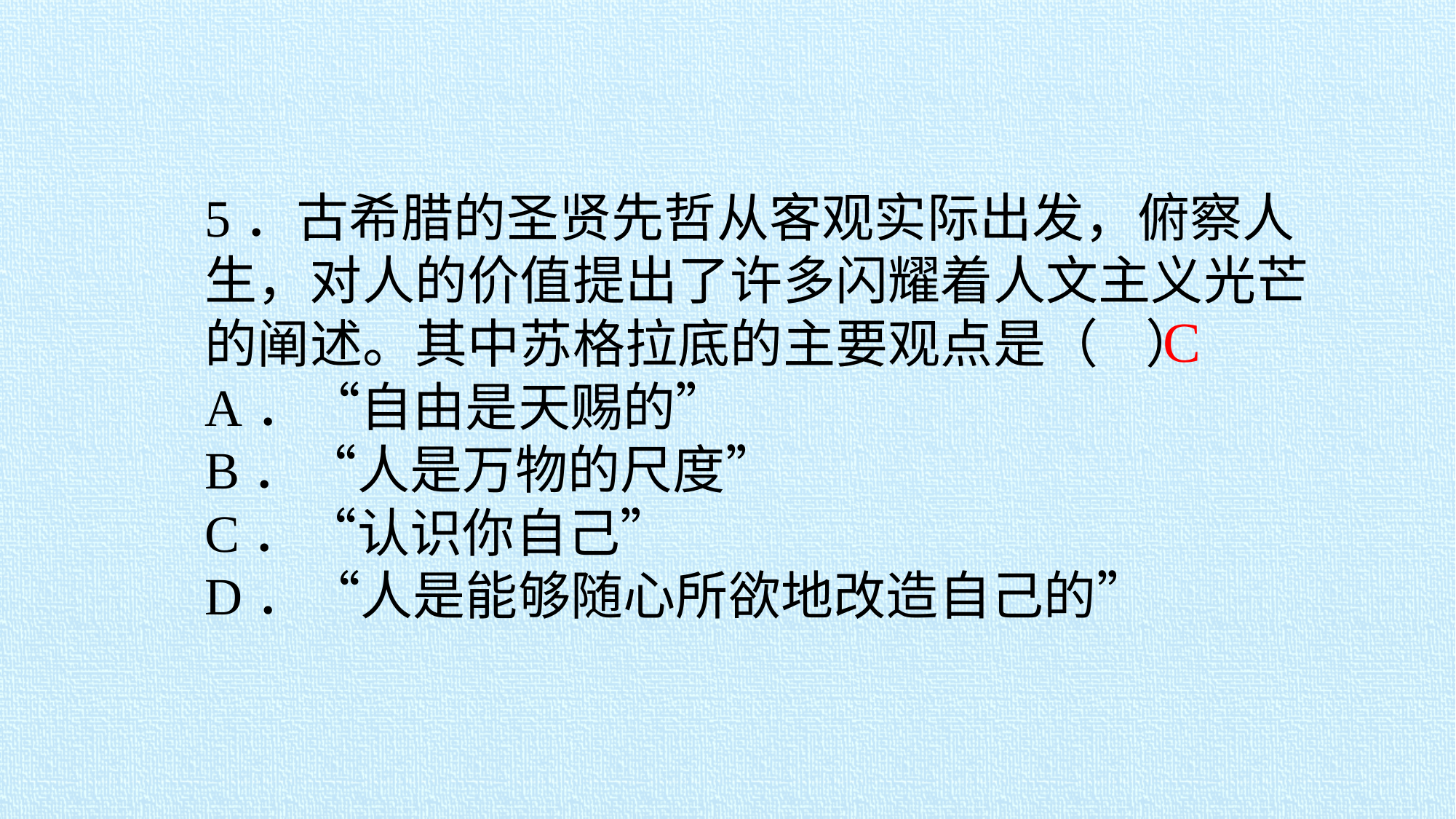

5．古希腊的圣贤先哲从客观实际出发，俯察人生，对人的价值提出了许多闪耀着人文主义光芒的阐述。其中苏格拉底的主要观点是（    ）
A．“自由是天赐的”
B．“人是万物的尺度”
C．“认识你自己”
D．“人是能够随心所欲地改造自己的”
C